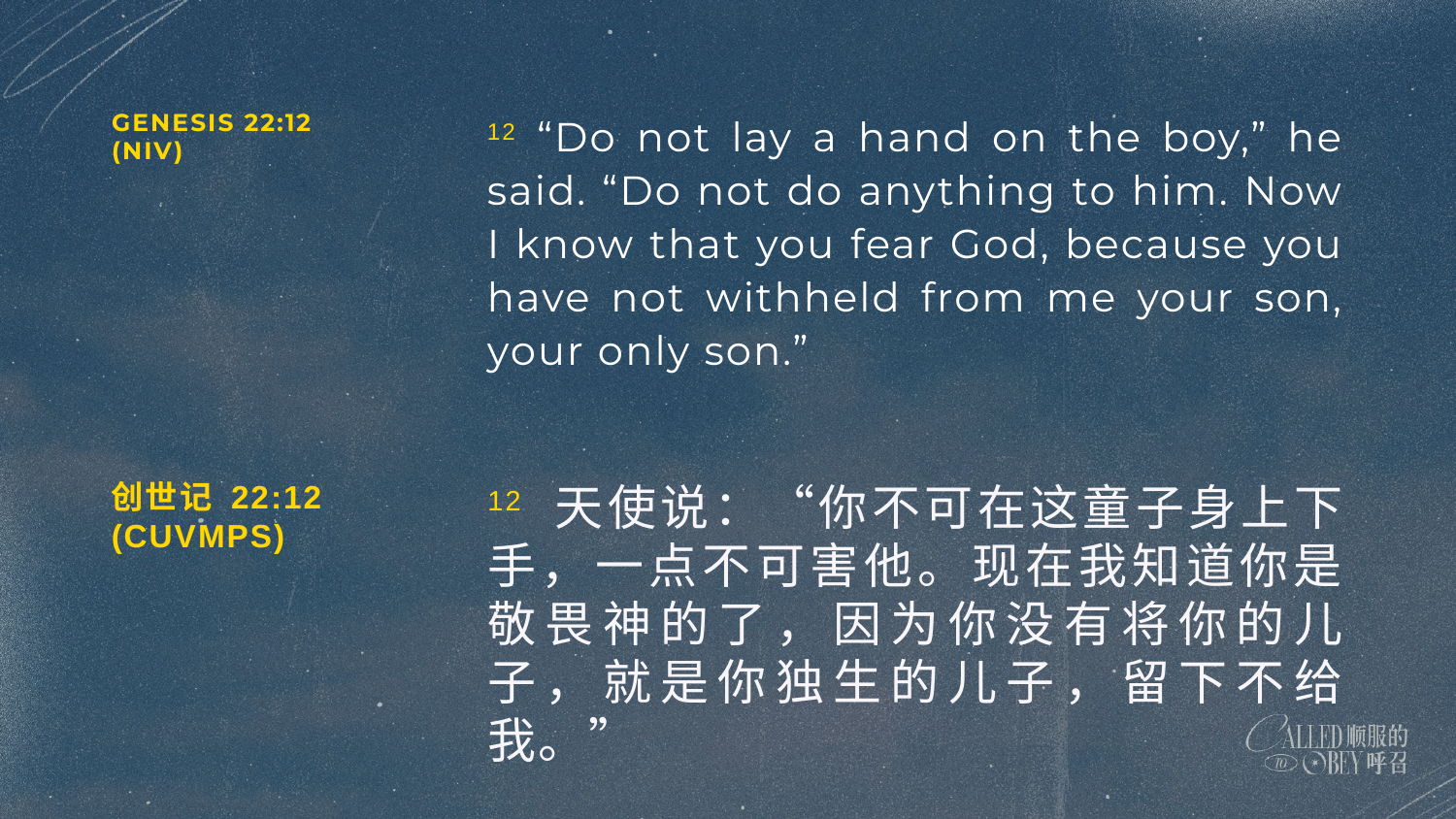

GENESIS 22:12
(NIV)
12 “Do not lay a hand on the boy,” he said. “Do not do anything to him. Now I know that you fear God, because you have not withheld from me your son, your only son.”
创世记 22:12
(CUVMPS)
12 天使说：“你不可在这童子身上下手，一点不可害他。现在我知道你是敬畏神的了，因为你没有将你的儿子，就是你独生的儿子，留下不给我。”